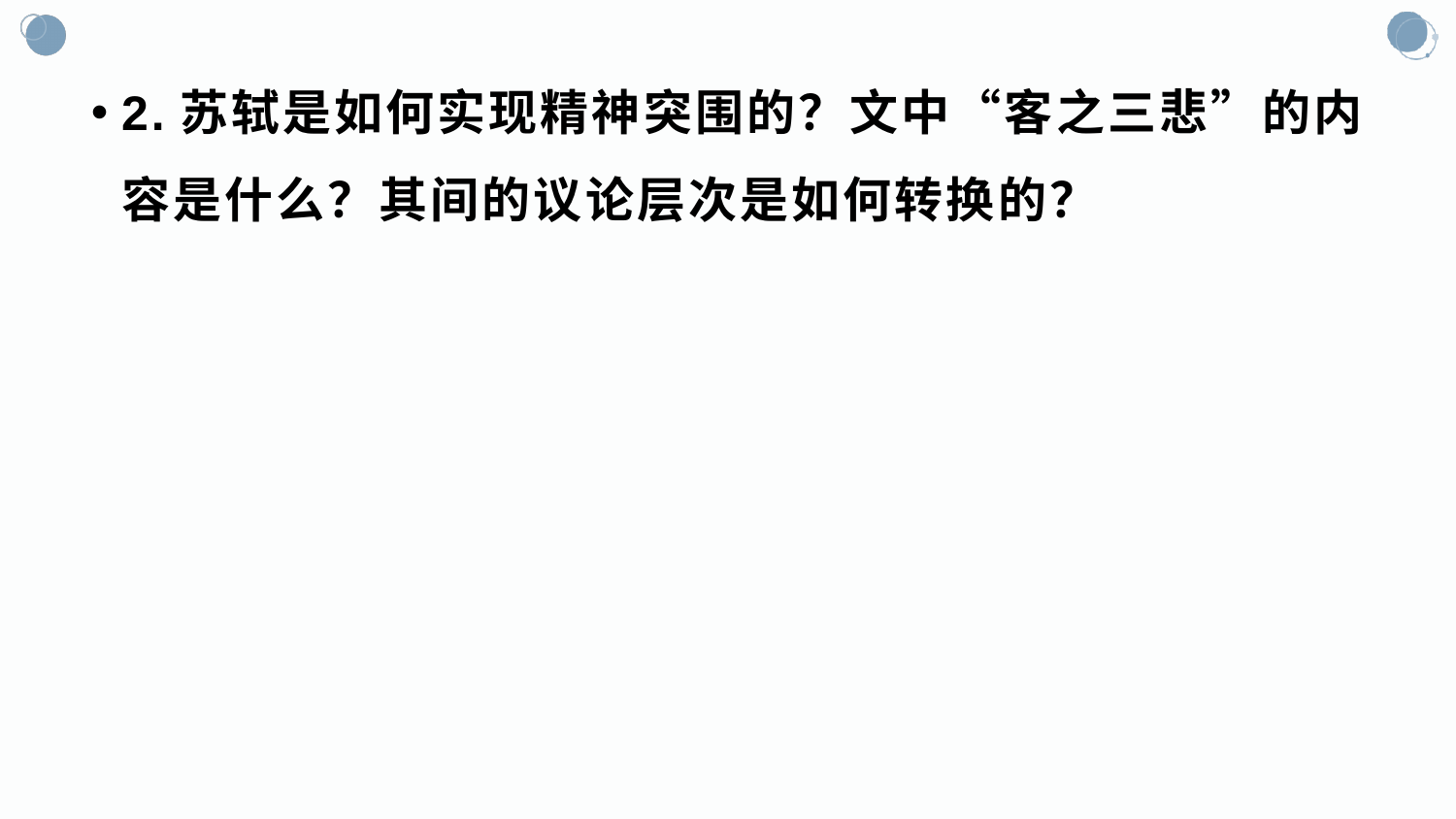

2.苏轼是如何实现精神突围的？文中“客之三悲”的内容是什么？其间的议论层次是如何转换的？